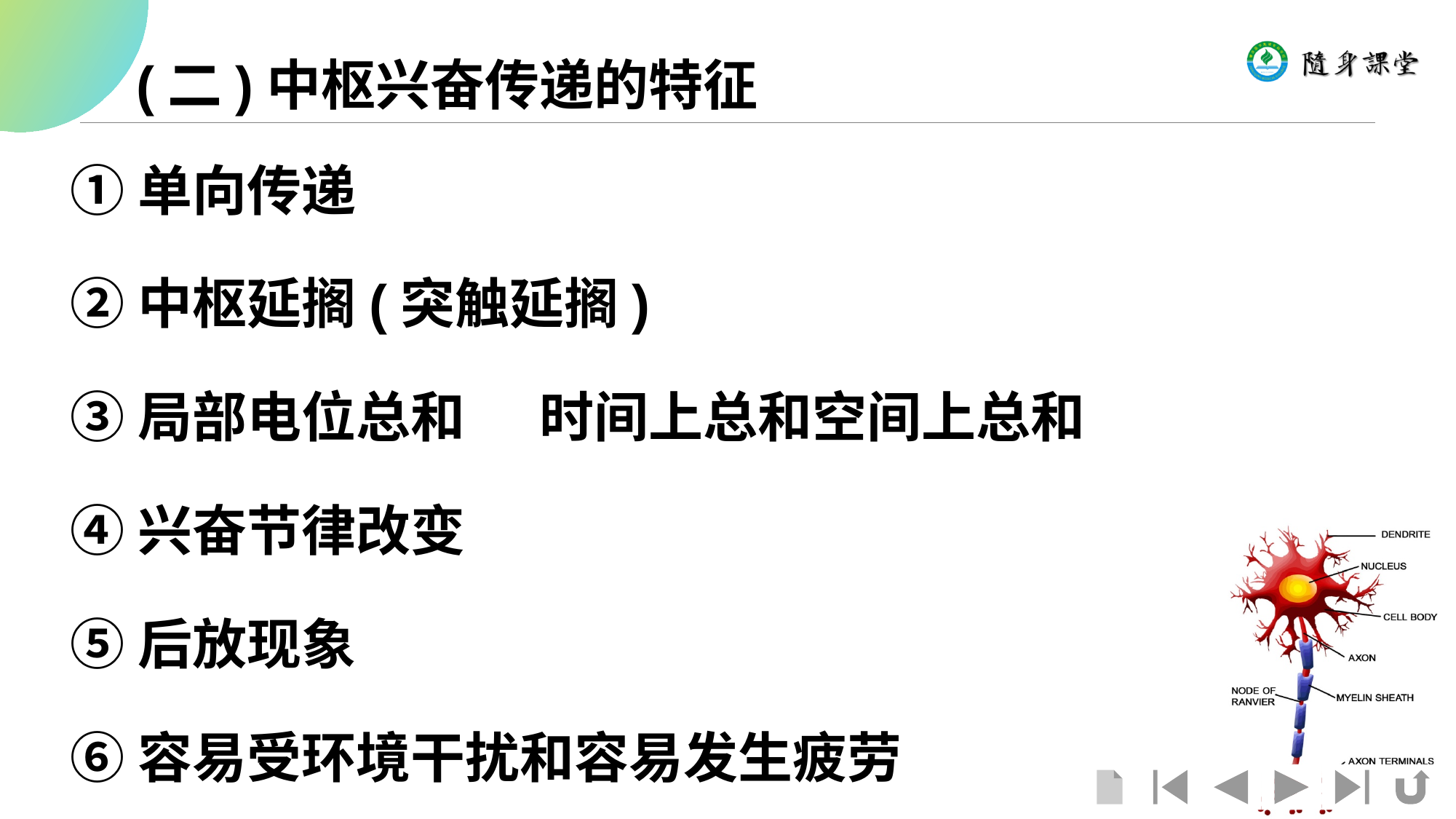

# (二)中枢兴奋传递的特征
①单向传递
②中枢延搁(突触延搁)
③局部电位总和      时间上总和空间上总和
④兴奋节律改变
⑤后放现象
⑥容易受环境干扰和容易发生疲劳